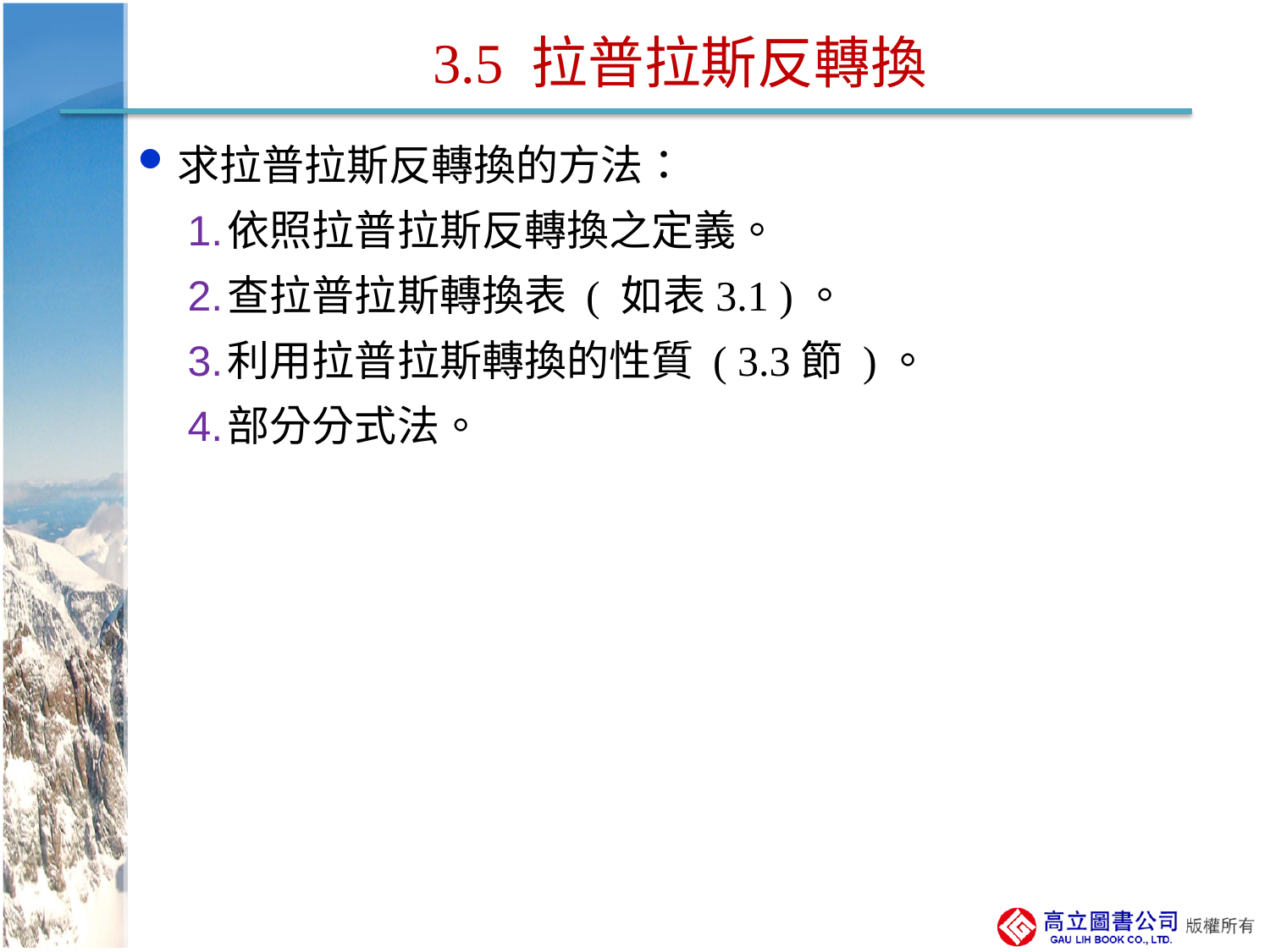

# 3.5 拉普拉斯反轉換
求拉普拉斯反轉換的方法：
依照拉普拉斯反轉換之定義。
查拉普拉斯轉換表 ( 如表3.1 )。
利用拉普拉斯轉換的性質 ( 3.3節 )。
部分分式法。